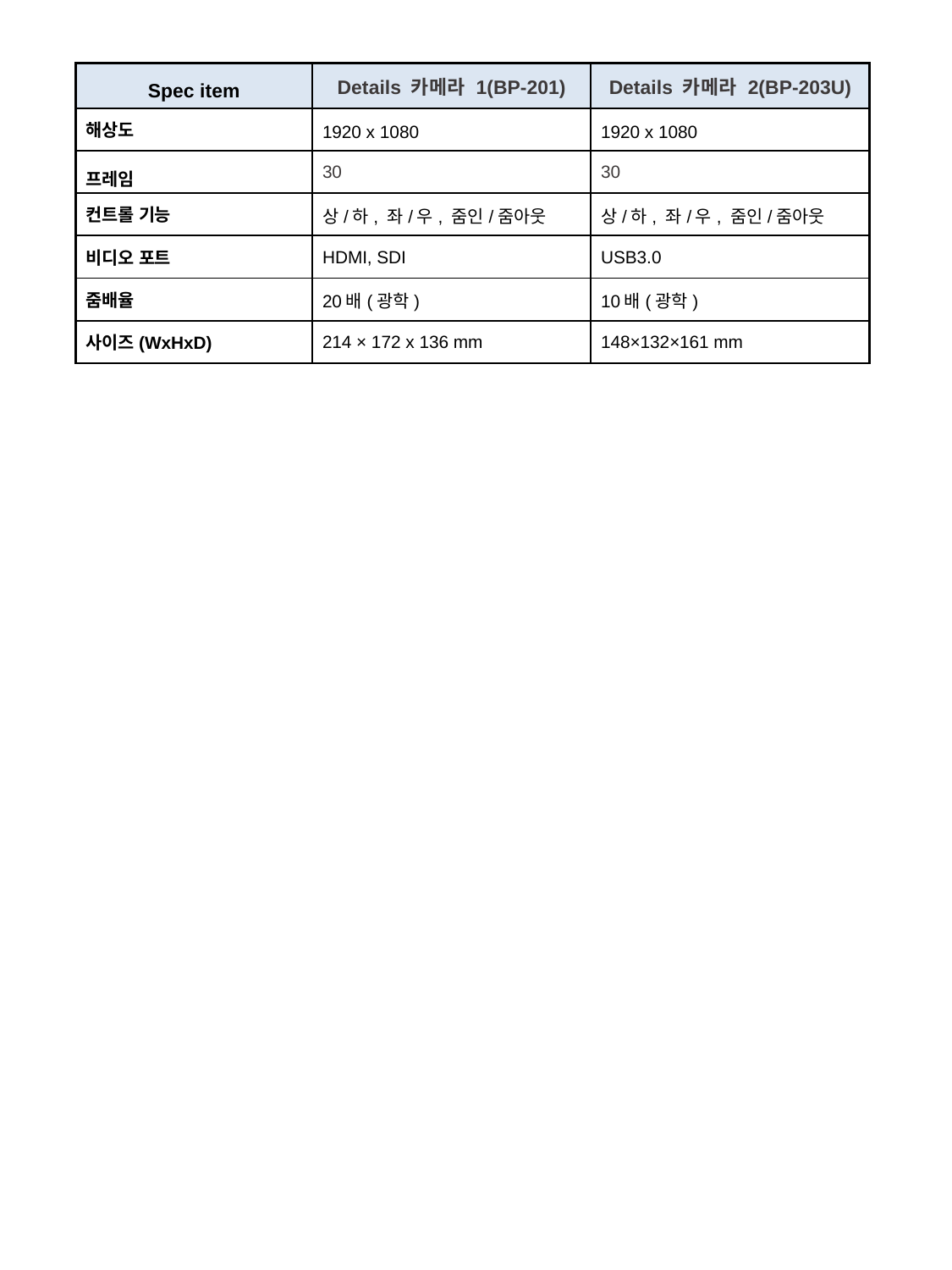

| Spec item | Details 카메라 1(BP-201) | Details 카메라 2(BP-203U) |
| --- | --- | --- |
| 해상도 | 1920 x 1080 | 1920 x 1080 |
| 프레임 | 30 | 30 |
| 컨트롤 기능 | 상/하, 좌/우, 줌인/줌아웃 | 상/하, 좌/우, 줌인/줌아웃 |
| 비디오 포트 | HDMI, SDI | USB3.0 |
| 줌배율 | 20배(광학) | 10배(광학) |
| 사이즈(WxHxD) | 214 × 172 x 136 mm | 148×132×161 mm |